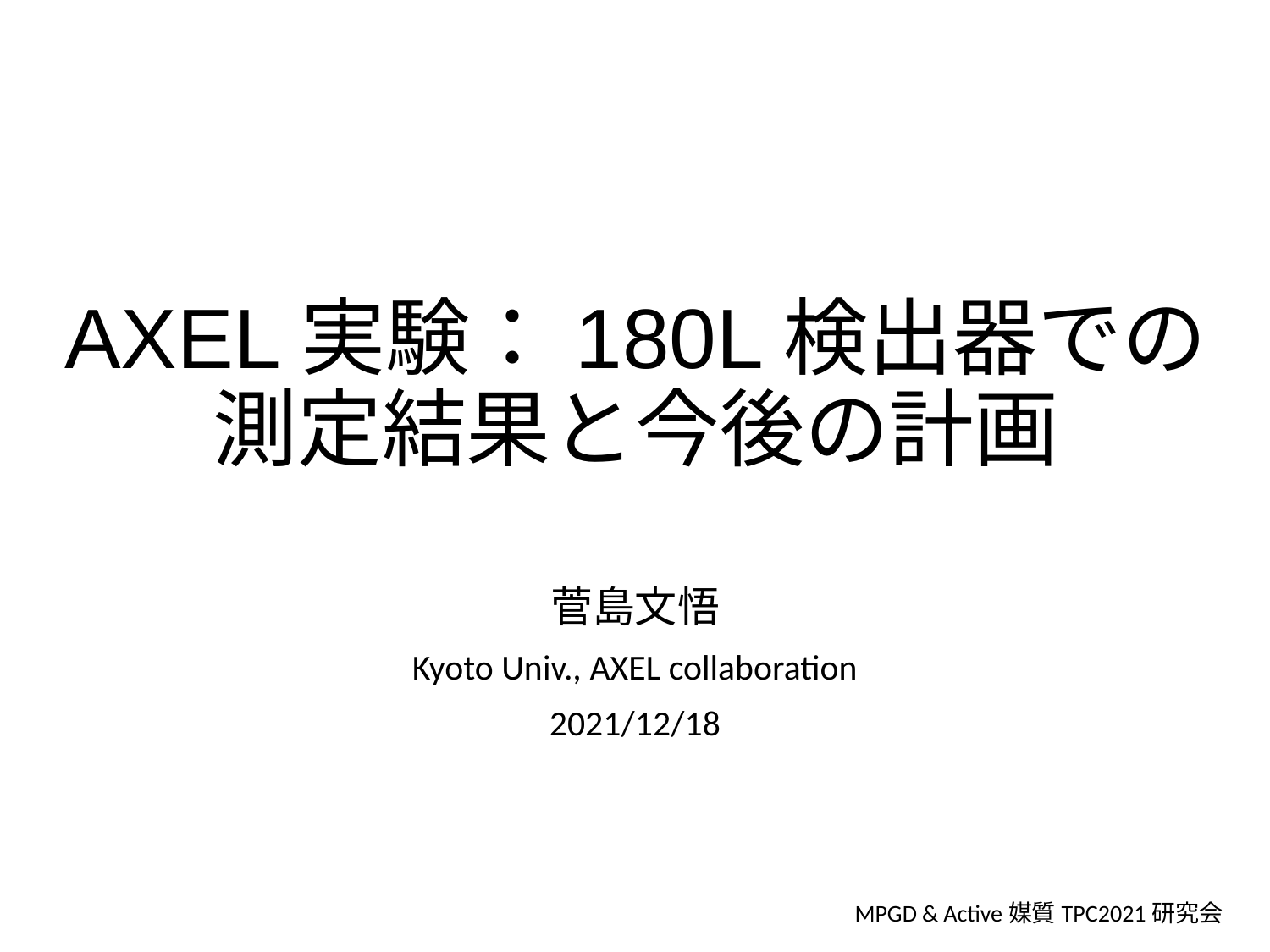

# AXEL実験：180L検出器での 測定結果と今後の計画
菅島文悟
Kyoto Univ., AXEL collaboration
2021/12/18
MPGD & Active媒質TPC2021研究会